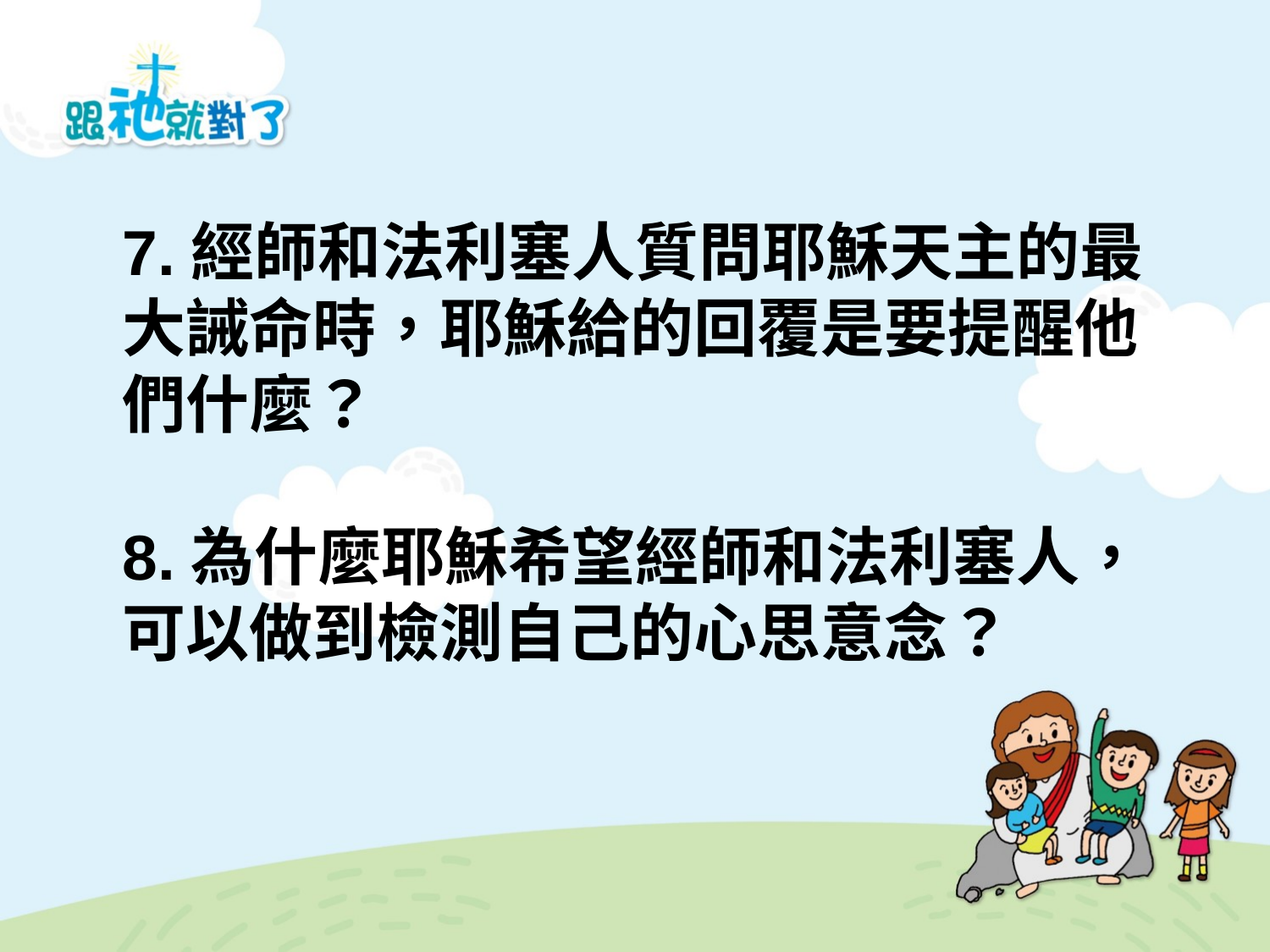

7.經師和法利塞人質問耶穌天主的最大誡命時，耶穌給的回覆是要提醒他們什麼？

8.為什麼耶穌希望經師和法利塞人，可以做到檢測自己的心思意念？